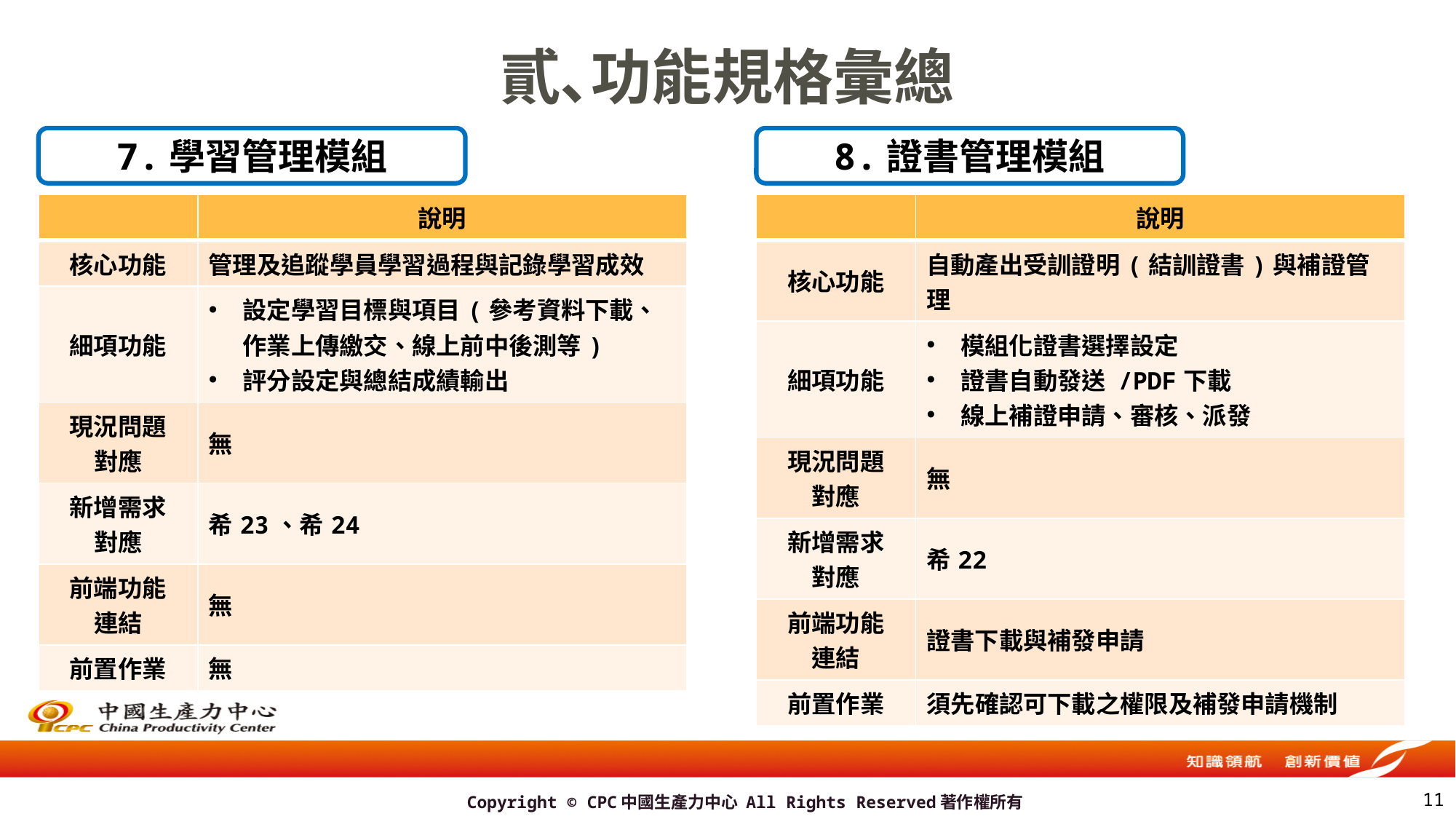

# 貳､功能規格彙總
7.學習管理模組
8.證書管理模組
|  | 說明 |
| --- | --- |
| 核心功能 | 管理及追蹤學員學習過程與記錄學習成效 |
| 細項功能 | 設定學習目標與項目(參考資料下載、作業上傳繳交、線上前中後測等) 評分設定與總結成績輸出 |
| 現況問題 對應 | 無 |
| 新增需求 對應 | 希23、希24 |
| 前端功能 連結 | 無 |
| 前置作業 | 無 |
|  | 說明 |
| --- | --- |
| 核心功能 | 自動產出受訓證明(結訓證書)與補證管理 |
| 細項功能 | 模組化證書選擇設定 證書自動發送 /PDF下載 線上補證申請、審核、派發 |
| 現況問題 對應 | 無 |
| 新增需求 對應 | 希22 |
| 前端功能 連結 | 證書下載與補發申請 |
| 前置作業 | 須先確認可下載之權限及補發申請機制 |
11